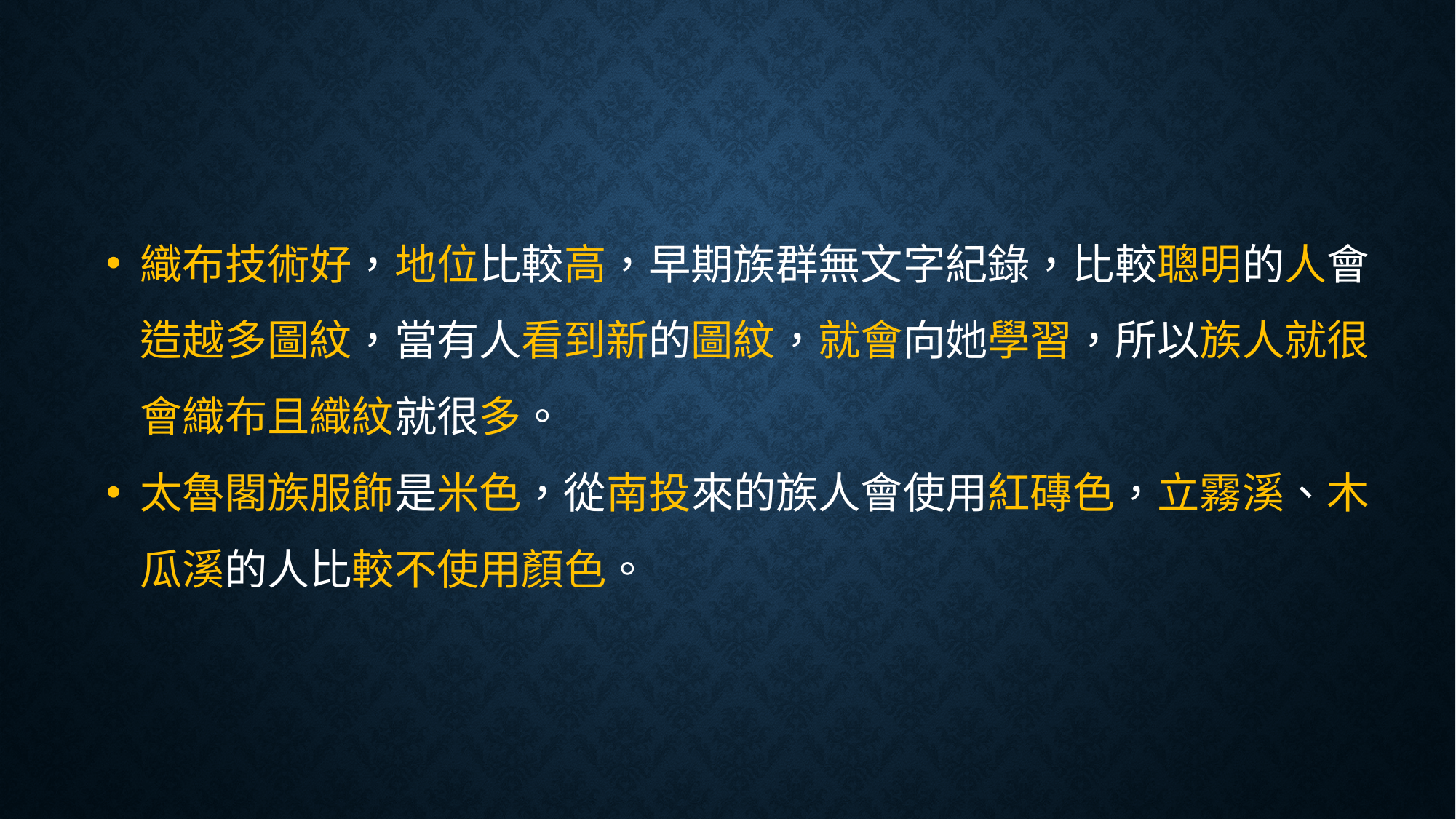

織布技術好，地位比較高，早期族群無文字紀錄，比較聰明的人會造越多圖紋，當有人看到新的圖紋，就會向她學習，所以族人就很會織布且織紋就很多。
太魯閣族服飾是米色，從南投來的族人會使用紅磚色，立霧溪、木瓜溪的人比較不使用顏色。